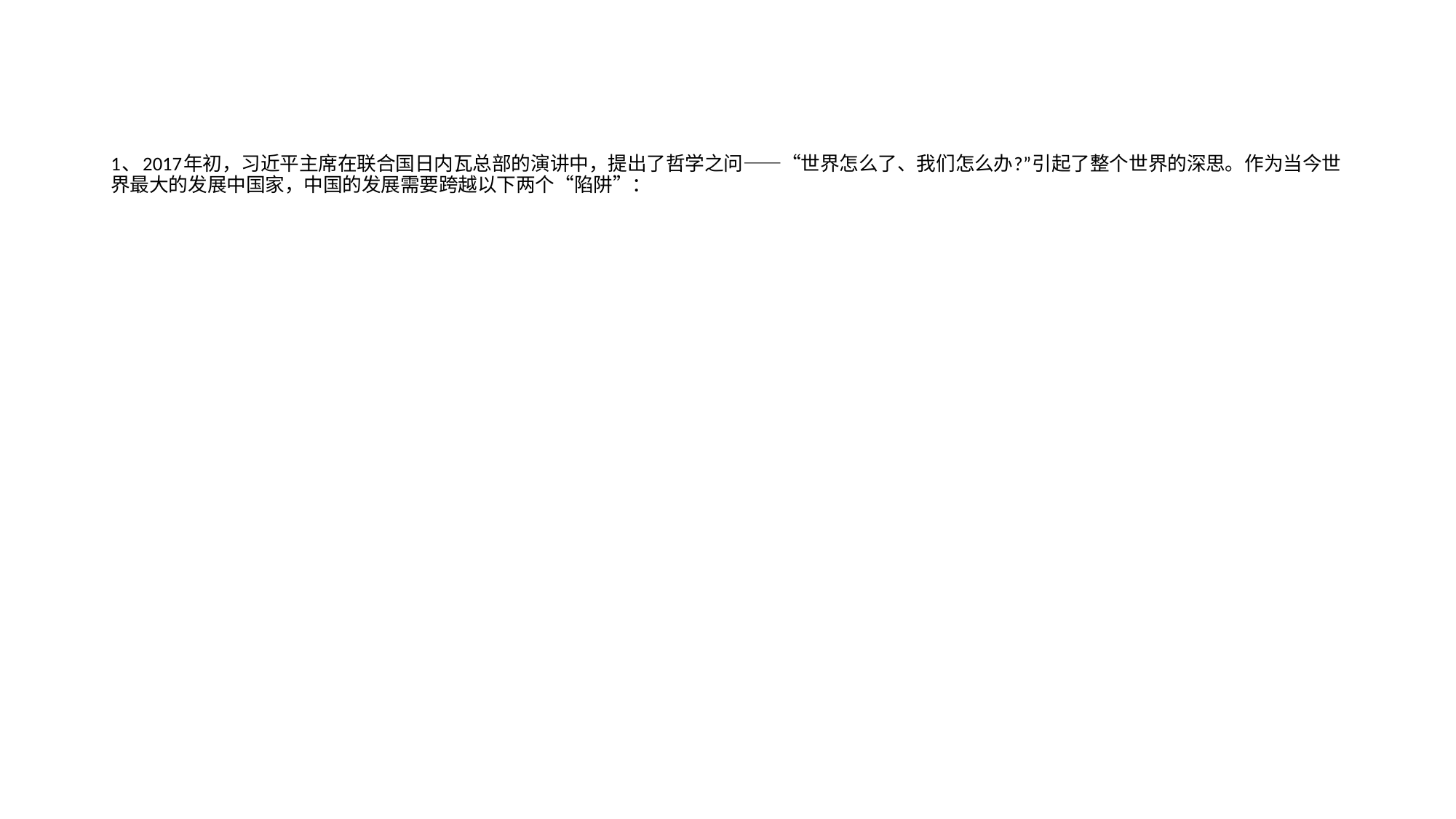

# 1、2017年初，习近平主席在联合国日内瓦总部的演讲中，提出了哲学之问——“世界怎么了、我们怎么办?”引起了整个世界的深思。作为当今世界最大的发展中国家，中国的发展需要跨越以下两个“陷阱”：